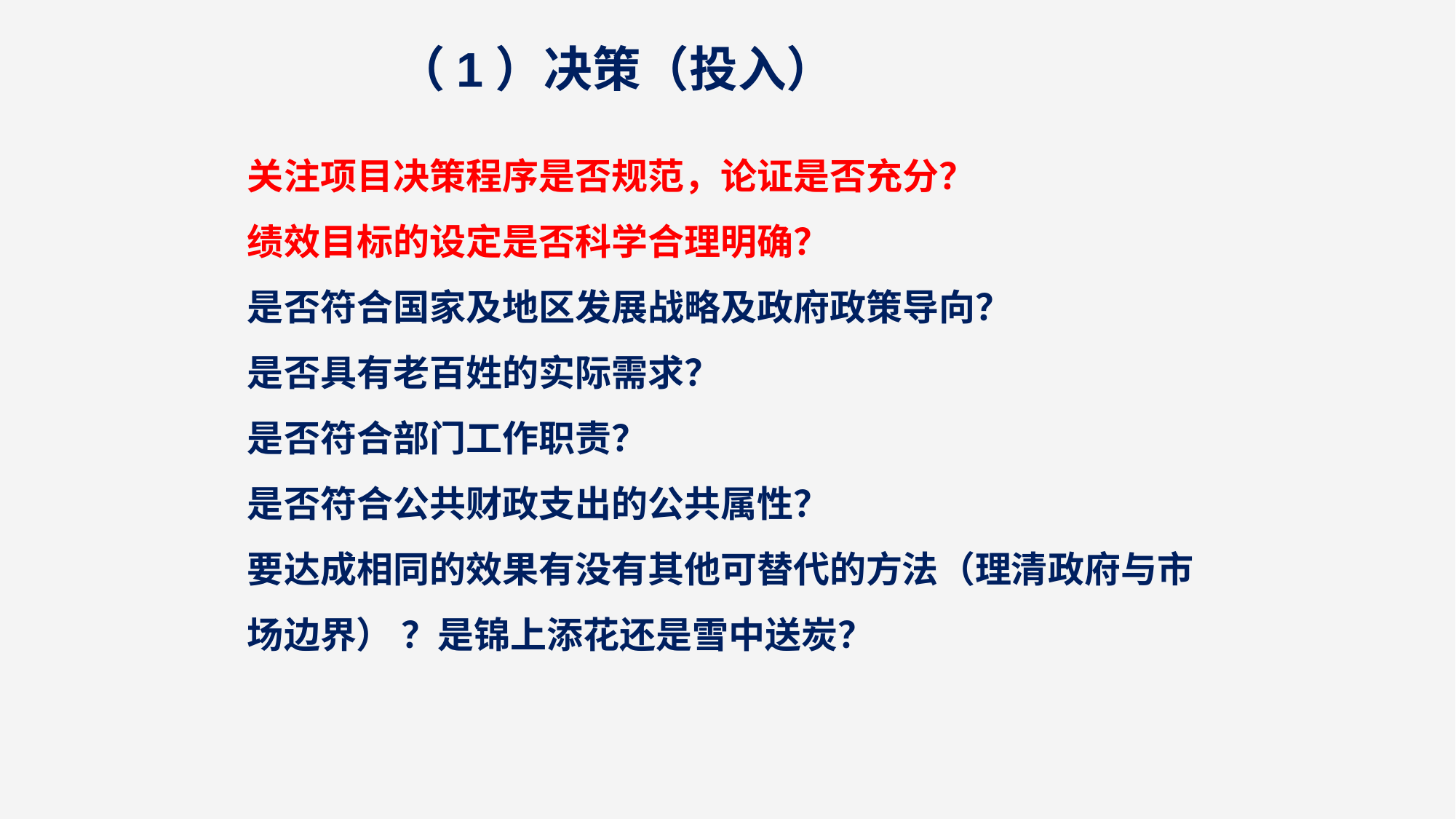

# （1）决策（投入）
关注项目决策程序是否规范，论证是否充分？
绩效目标的设定是否科学合理明确？
是否符合国家及地区发展战略及政府政策导向？
是否具有老百姓的实际需求？
是否符合部门工作职责？
是否符合公共财政支出的公共属性？
要达成相同的效果有没有其他可替代的方法（理清政府与市场边界） ？是锦上添花还是雪中送炭？